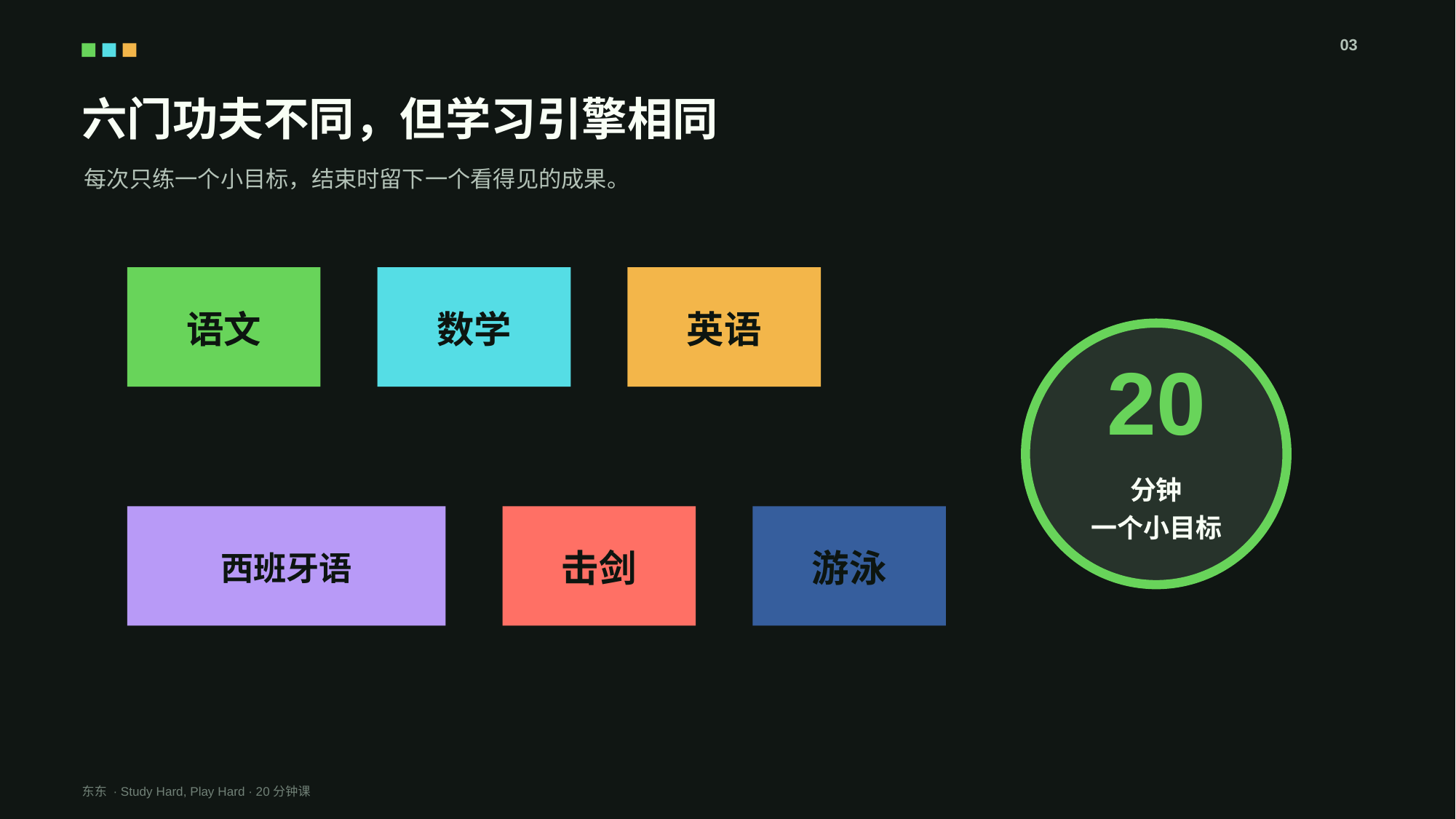

03

六门功夫不同，但学习引擎相同
每次只练一个小目标，结束时留下一个看得见的成果。

语文

数学

英语

20
分钟
一个小目标

西班牙语

击剑

游泳
东东 · Study Hard, Play Hard · 20分钟课